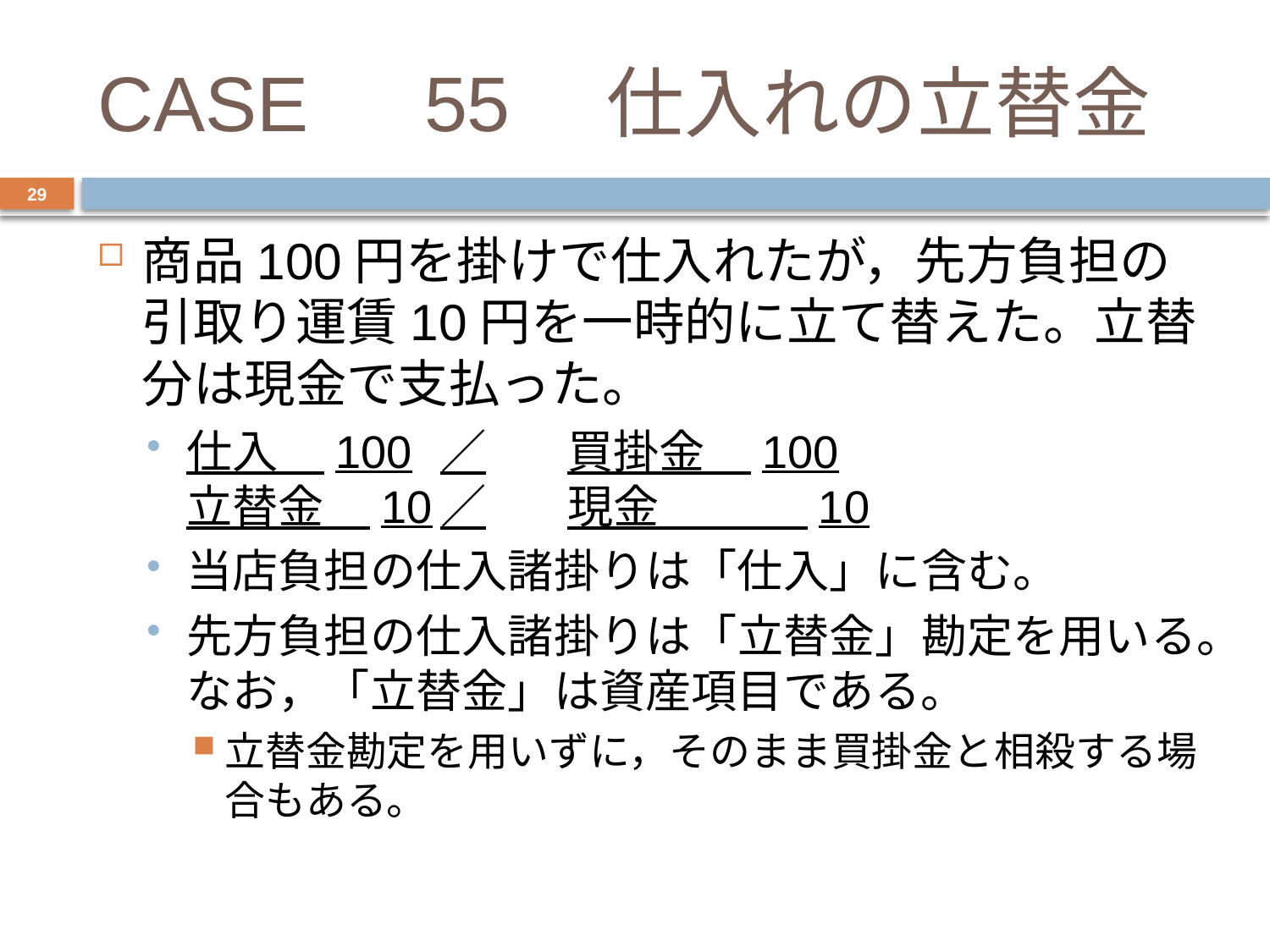

# CASE　55　仕入れの立替金
29
商品100円を掛けで仕入れたが，先方負担の引取り運賃10円を一時的に立て替えた。立替分は現金で支払った。
仕入　100	／	買掛金　100
立替金　10	／	現金　　　 10
当店負担の仕入諸掛りは「仕入」に含む。
先方負担の仕入諸掛りは「立替金」勘定を用いる。なお，「立替金」は資産項目である。
立替金勘定を用いずに，そのまま買掛金と相殺する場合もある。